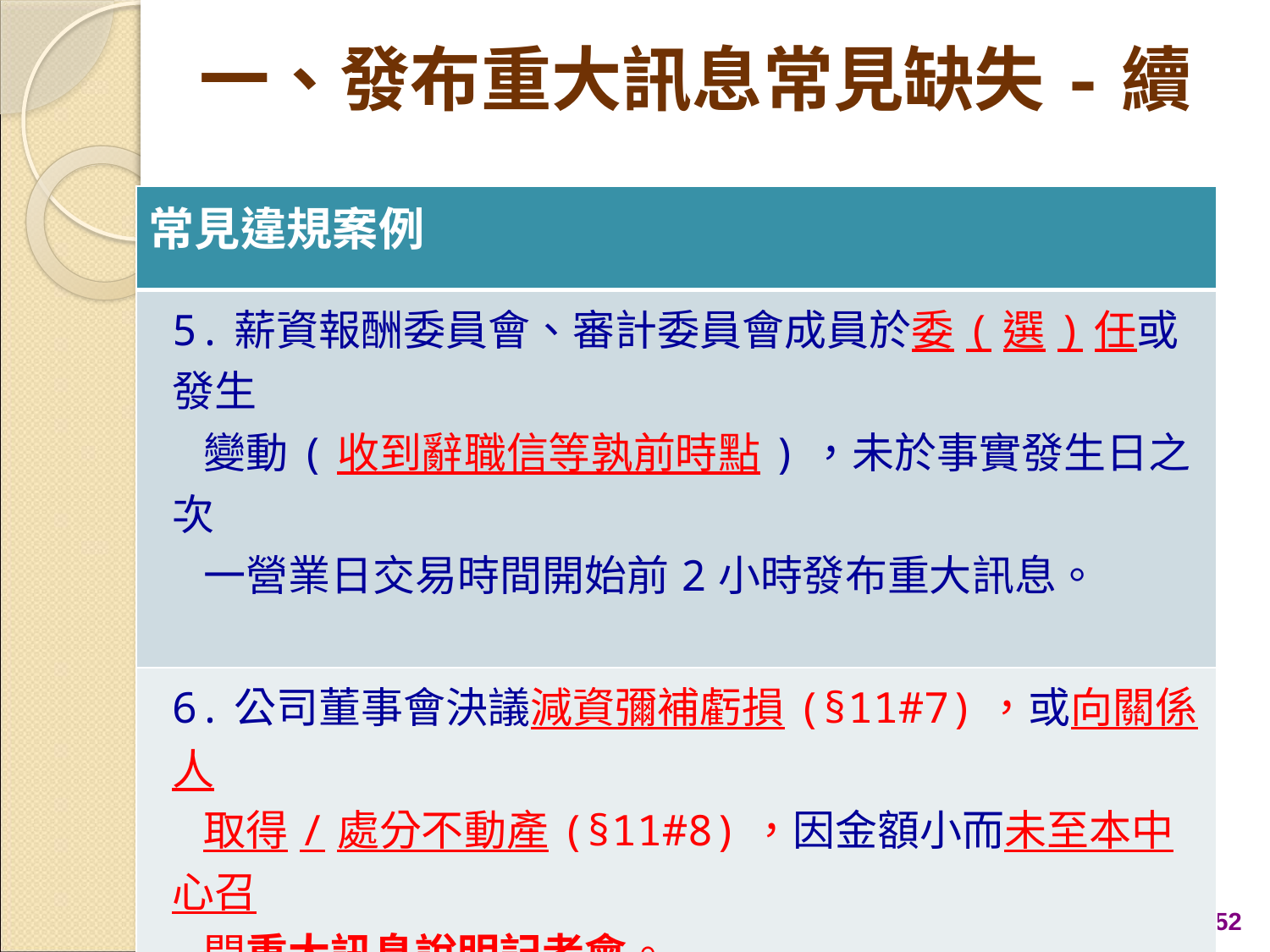

# 一、發布重大訊息常見缺失-續
| 常見違規案例 |
| --- |
| 5.薪資報酬委員會、審計委員會成員於委(選)任或發生 變動(收到辭職信等孰前時點)，未於事實發生日之次 一營業日交易時間開始前2小時發布重大訊息。 |
| 6.公司董事會決議減資彌補虧損(§11#7)，或向關係人 取得/處分不動產(§11#8)，因金額小而未至本中心召 開重大訊息說明記者會。 |
52